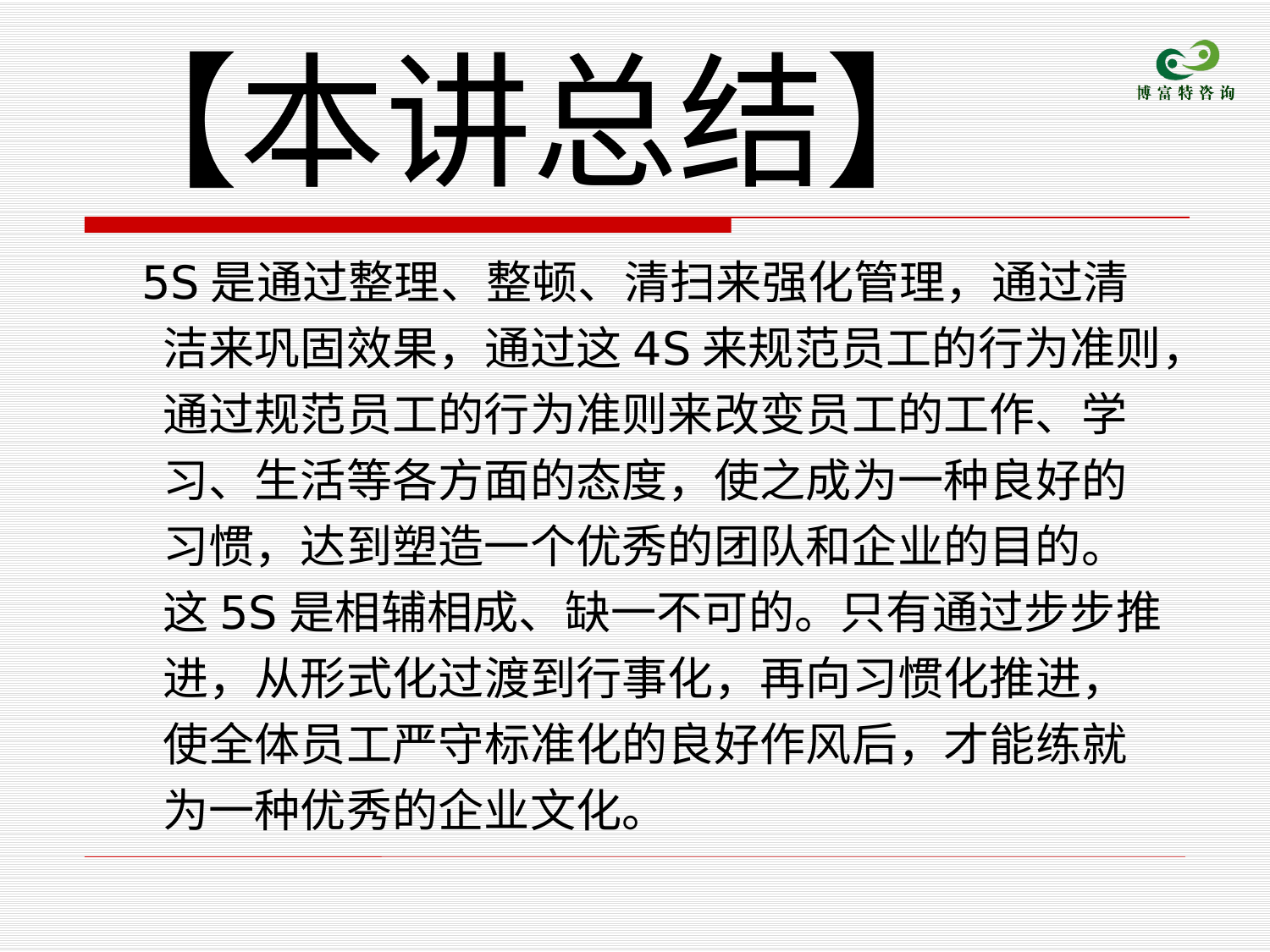

# 【本讲总结】
   5S是通过整理、整顿、清扫来强化管理，通过清洁来巩固效果，通过这4S来规范员工的行为准则，通过规范员工的行为准则来改变员工的工作、学习、生活等各方面的态度，使之成为一种良好的习惯，达到塑造一个优秀的团队和企业的目的。这5S是相辅相成、缺一不可的。只有通过步步推进，从形式化过渡到行事化，再向习惯化推进，使全体员工严守标准化的良好作风后，才能练就为一种优秀的企业文化。
321